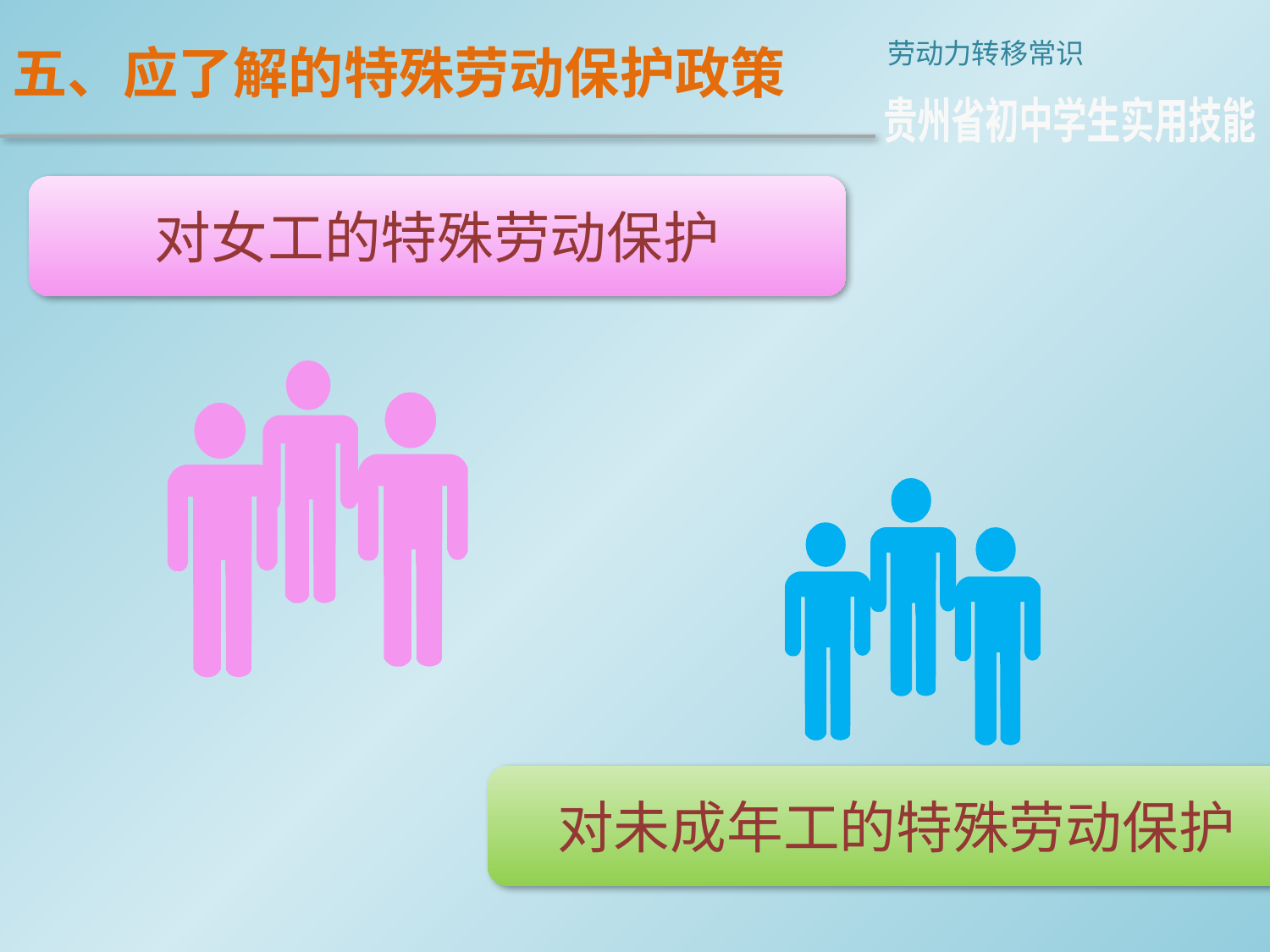

五、应了解的特殊劳动保护政策
劳动力转移常识
贵州省初中学生实用技能
对女工的特殊劳动保护

对未成年工的特殊劳动保护